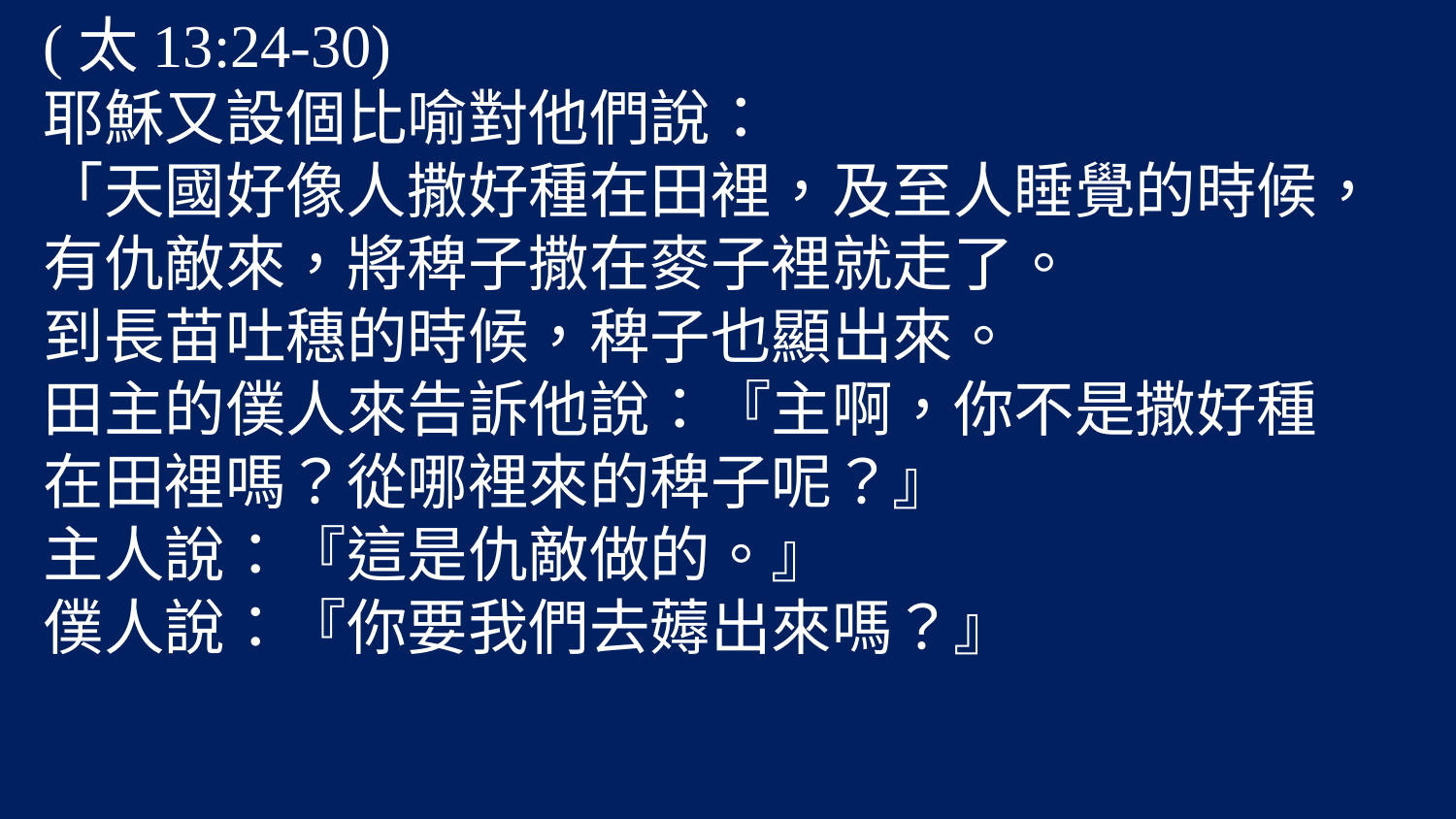

(太13:24-30)
耶穌又設個比喻對他們說：
「天國好像人撒好種在田裡，及至人睡覺的時候，
有仇敵來，將稗子撒在麥子裡就走了。
到長苗吐穗的時候，稗子也顯出來。
田主的僕人來告訴他說：『主啊，你不是撒好種
在田裡嗎？從哪裡來的稗子呢？』
主人說：『這是仇敵做的。』
僕人說：『你要我們去薅出來嗎？』